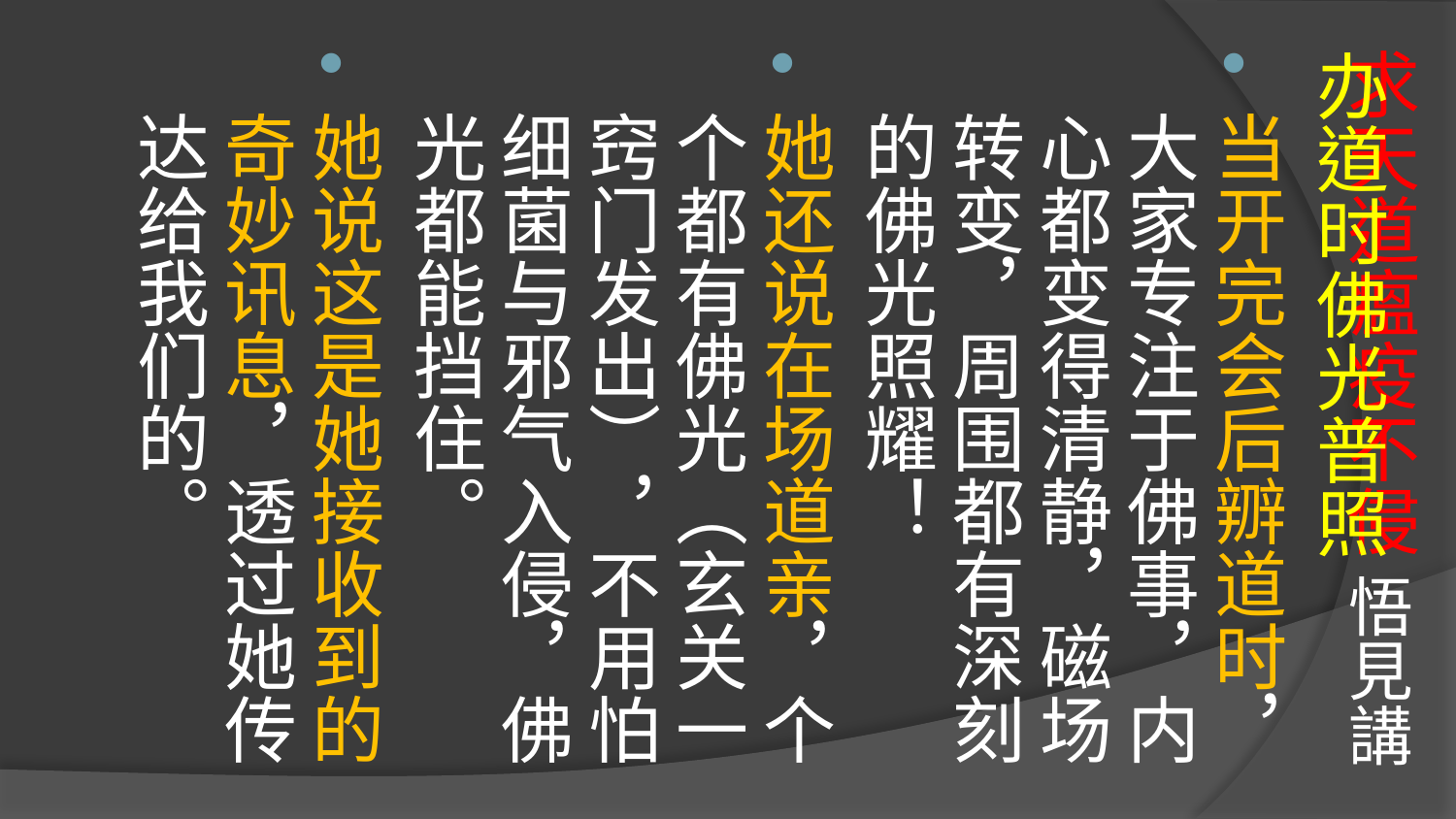

# 求天道瘟疫不侵 悟見講
办道时佛光普照
当开完会后辧道时，大家专注于佛事，内心都变得清静，磁场转变，周围都有深刻的佛光照耀！
她还说在场道亲，个个都有佛光（玄关一窍门发出），不用怕细菌与邪气入侵，佛光都能挡住。
她说这是她接收到的奇妙讯息，透过她传达给我们的。